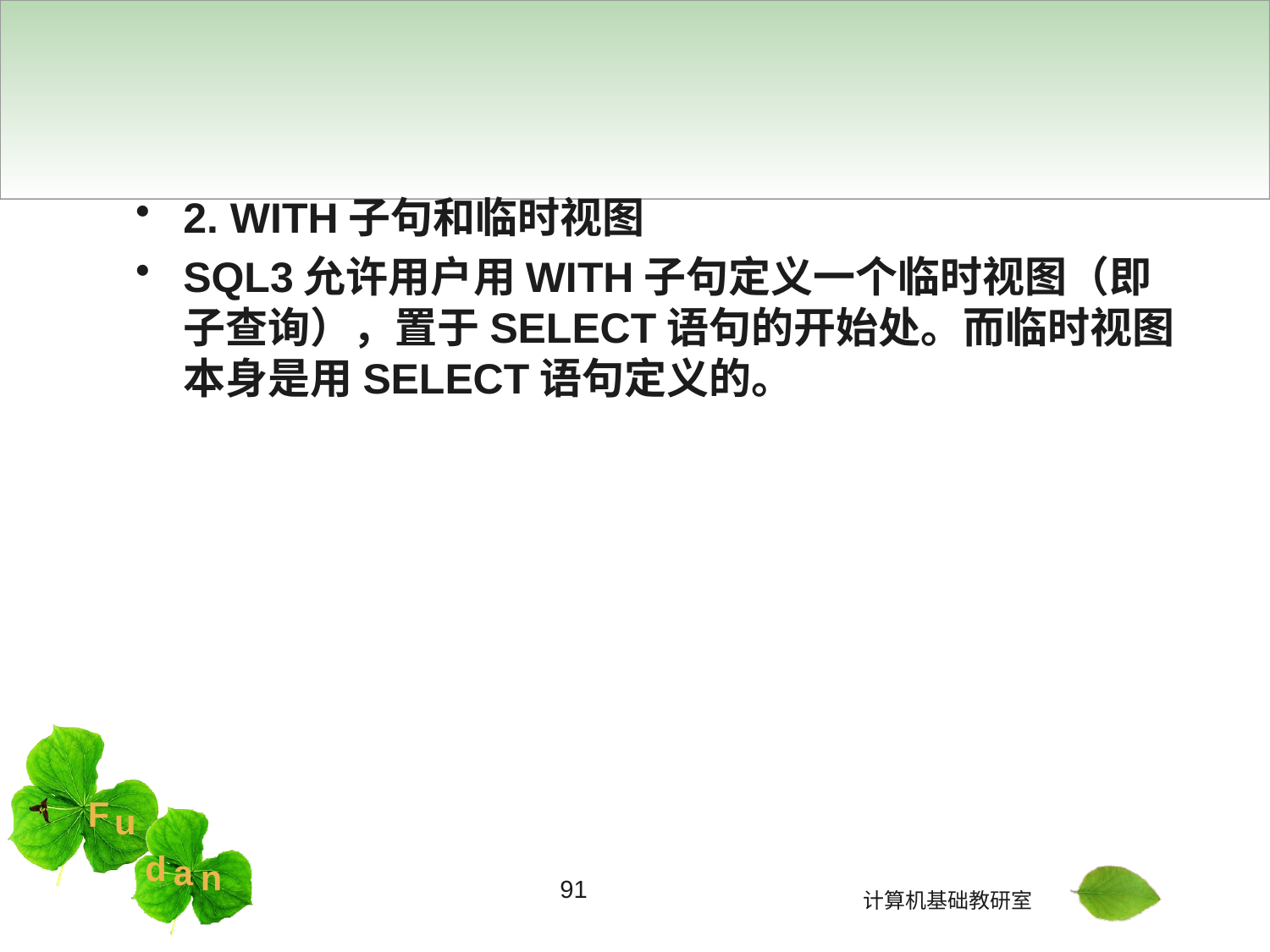

#
2. WITH子句和临时视图
SQL3允许用户用WITH子句定义一个临时视图（即子查询），置于SELECT语句的开始处。而临时视图本身是用SELECT语句定义的。

91